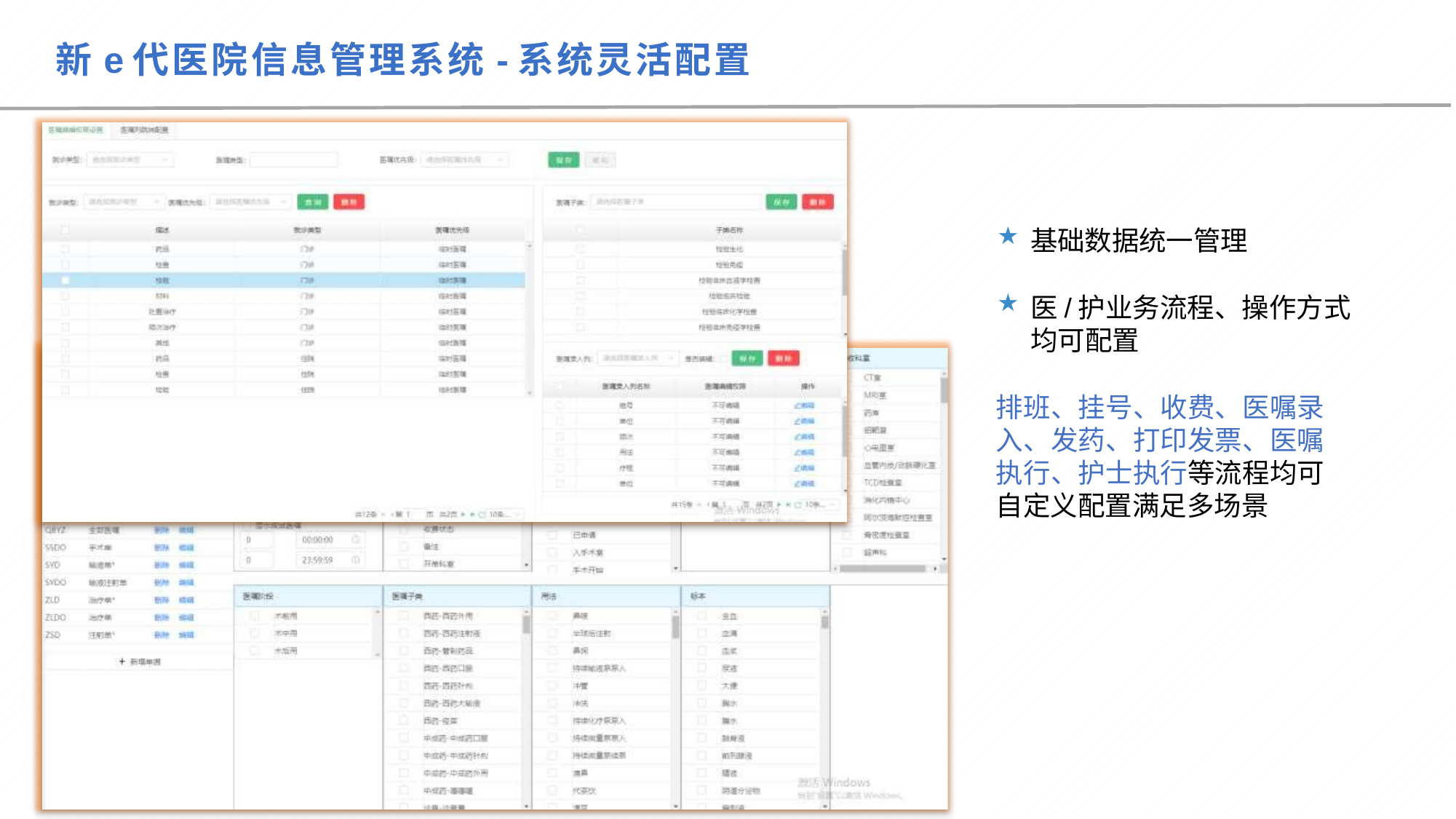

# 新e代医院信息管理系统-系统灵活配置

基础数据统一管理

医/护业务流程、操作方式 均可配置

排班、挂号、收费、医嘱录 入、发药、打印发票、医嘱 执行、护士执行等流程均可 自定义配置满足多场景